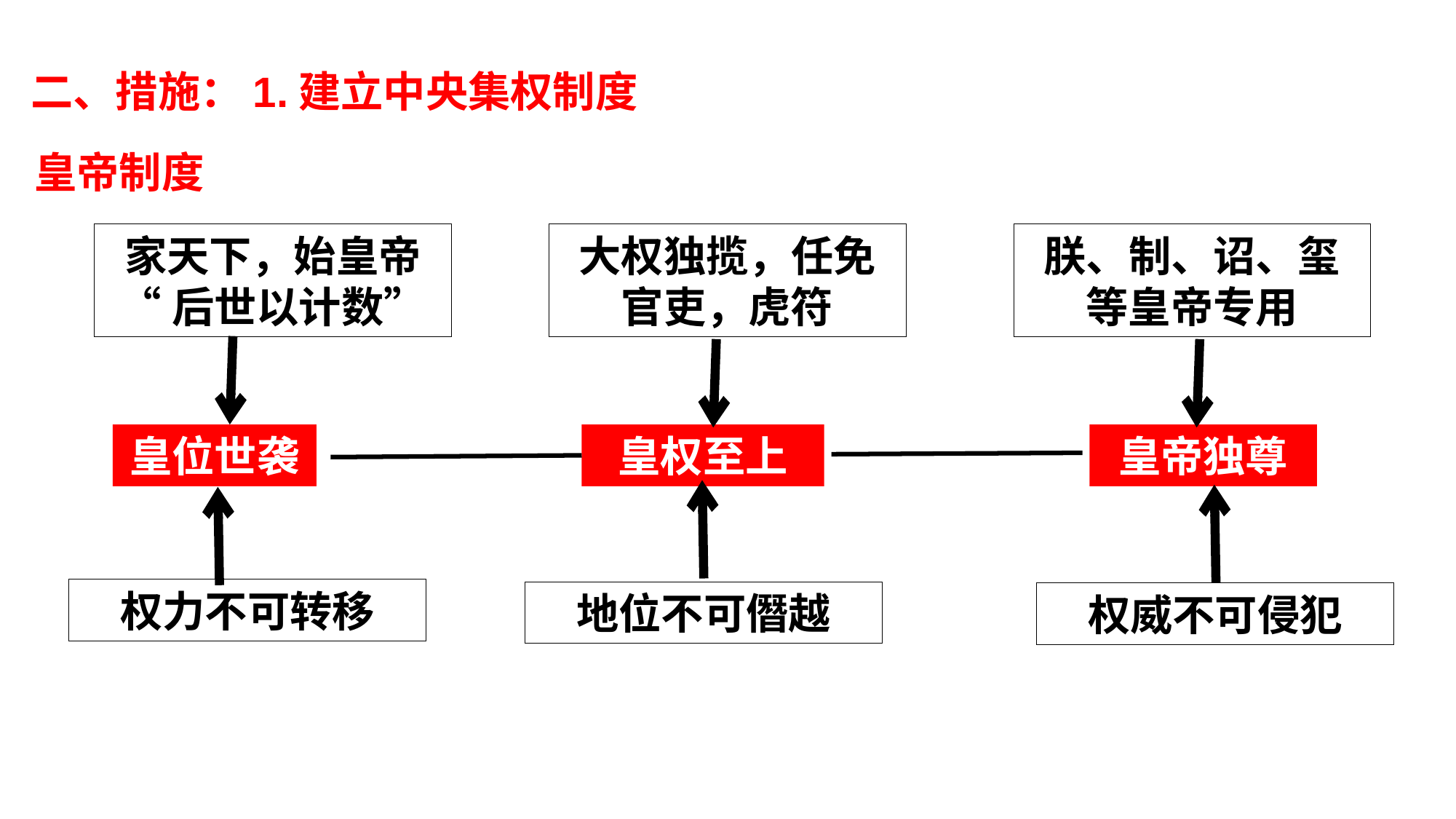

二、措施：1.建立中央集权制度

皇帝制度
家天下，始皇帝
“后世以计数”
大权独揽，任免官吏，虎符
朕、制、诏、玺等皇帝专用
皇位世袭
皇权至上
皇帝独尊
权力不可转移
地位不可僭越
权威不可侵犯